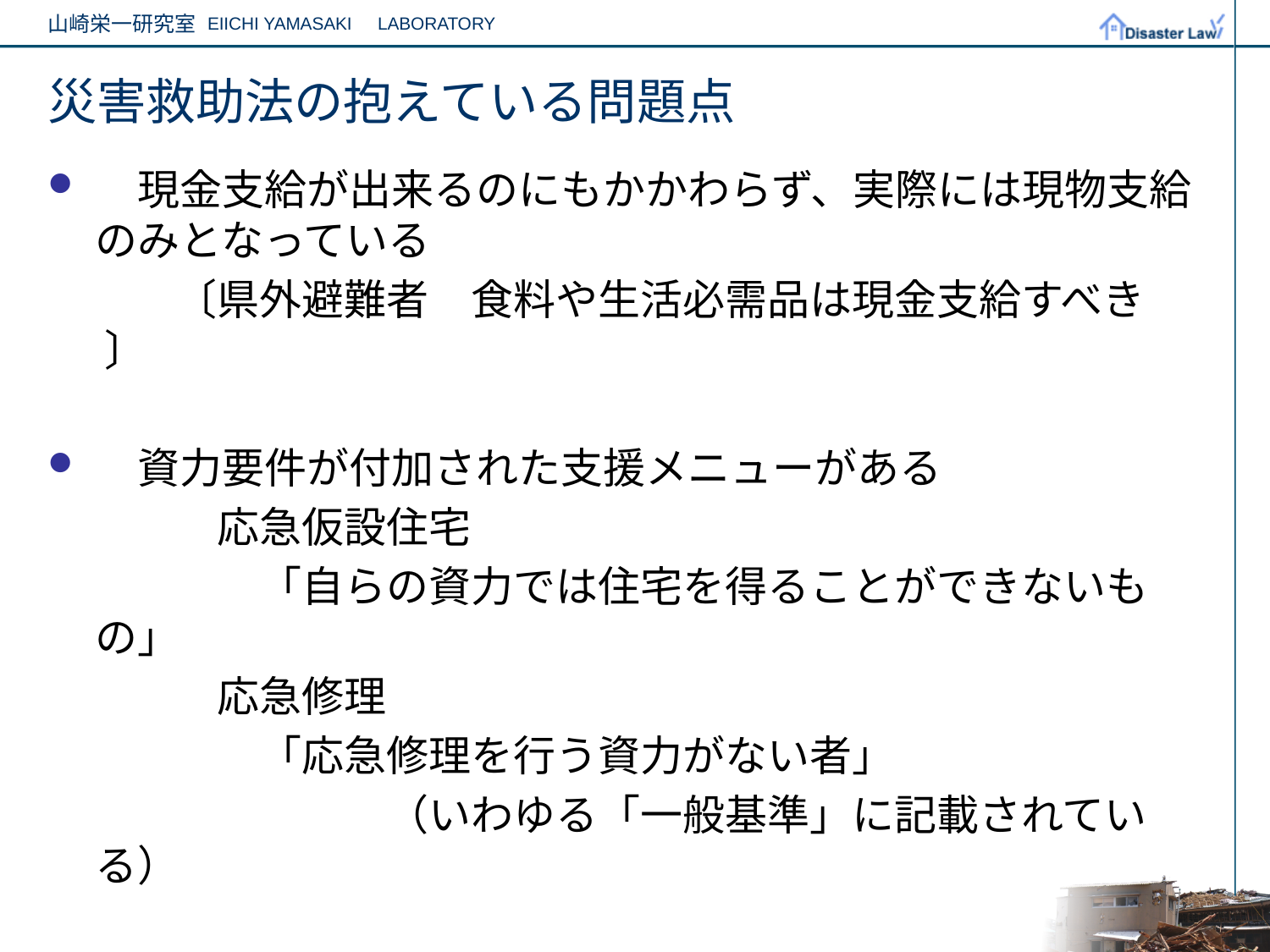

# 災害救助法の抱えている問題点
　現金支給が出来るのにもかかわらず、実際には現物支給のみとなっている
　　　〔県外避難者　食料や生活必需品は現金支給すべき 〕

　資力要件が付加された支援メニューがある
　　　　応急仮設住宅
　　　　　「自らの資力では住宅を得ることができないもの」
　　　　応急修理
　　　　　「応急修理を行う資力がない者」
　　　　　　　　（いわゆる「一般基準」に記載されている）

　全体的に見て、限定的な支援という印象が否めない
　　　　厚生労働省社会・援護局が所轄